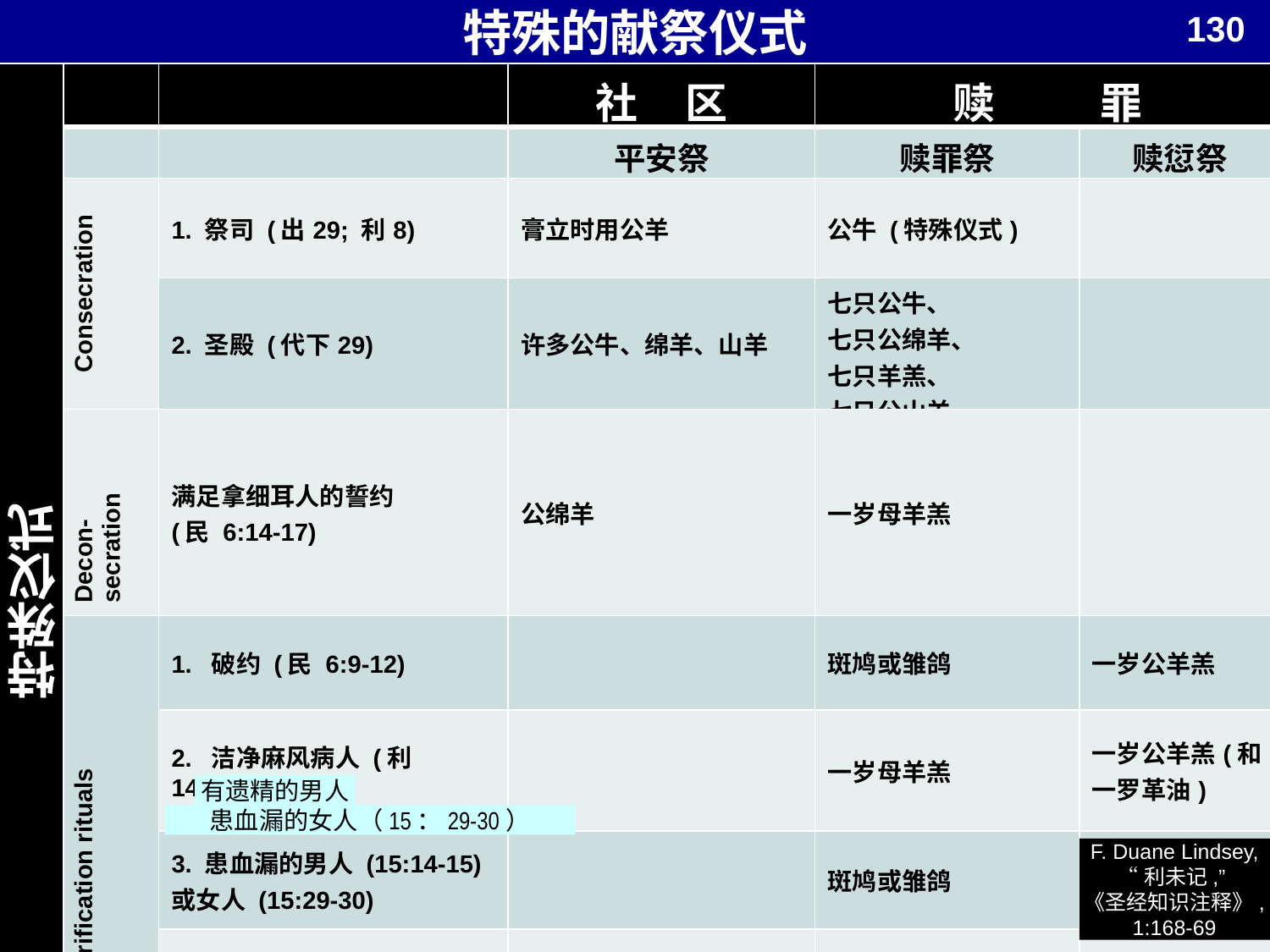

130
# 特殊的献祭仪式
| 特殊仪式 |  |  | 社 区 | 赎 罪 |  |
| --- | --- | --- | --- | --- | --- |
|  |  |  | 平安祭 | 赎罪祭 | 赎愆祭 |
|  | Consecration | 1. 祭司 (出29; 利8) | 膏立时用公羊 | 公牛 (特殊仪式) |  |
|  |  | 2. 圣殿 (代下29) | 许多公牛、绵羊、山羊 | 七只公牛、 七只公绵羊、 七只羊羔、 七只公山羊 |  |
|  | Decon-secration | 满足拿细耳人的誓约 (民 6:14-17) | 公绵羊 | 一岁母羊羔 |  |
|  | Purification rituals | 1. 破约 (民 6:9-12) |  | 斑鸠或雏鸽 | 一岁公羊羔 |
|  |  | 2. 洁净麻风病人 (利 14:12-20) |  | 一岁母羊羔 | 一岁公羊羔(和一罗革油) |
|  |  | 3. 患血漏的男人 (15:14-15) 或女人 (15:29-30) |  | 斑鸠或雏鸽 |  |
|  |  | 4. 生育的妇人 (12:6-8) |  | 斑鸠或雏鸽 |  |
有遗精的男人
患血漏的女人（15：29-30）
F. Duane Lindsey,
“利未记,”
《圣经知识注释》,
1:168-69